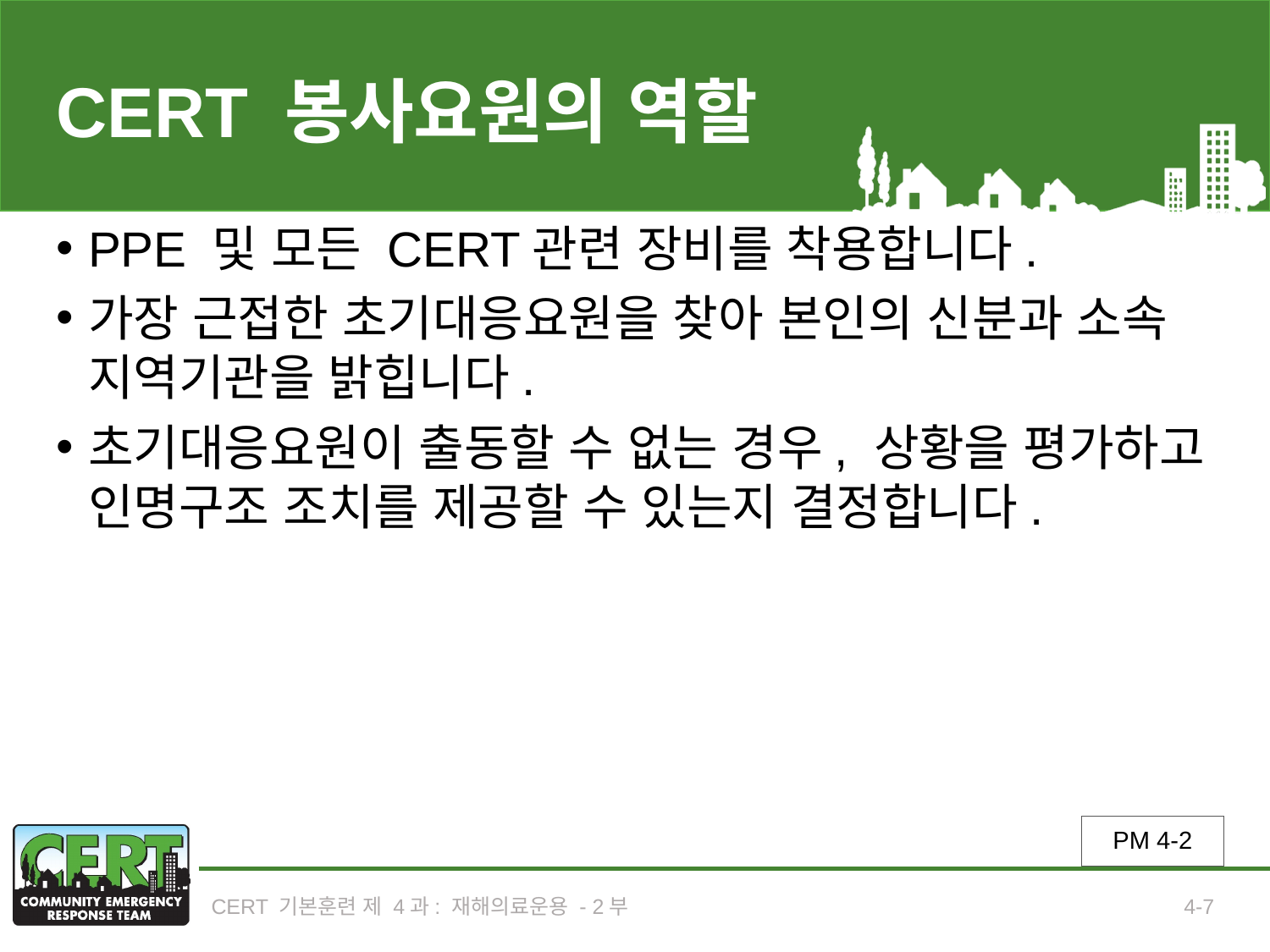

# CERT 봉사요원의 역할
PPE 및 모든 CERT관련 장비를 착용합니다.
가장 근접한 초기대응요원을 찾아 본인의 신분과 소속 지역기관을 밝힙니다.
초기대응요원이 출동할 수 없는 경우, 상황을 평가하고 인명구조 조치를 제공할 수 있는지 결정합니다.
PM 4-2
CERT 기본훈련 제 4과: 재해의료운용 - 2부
4-7